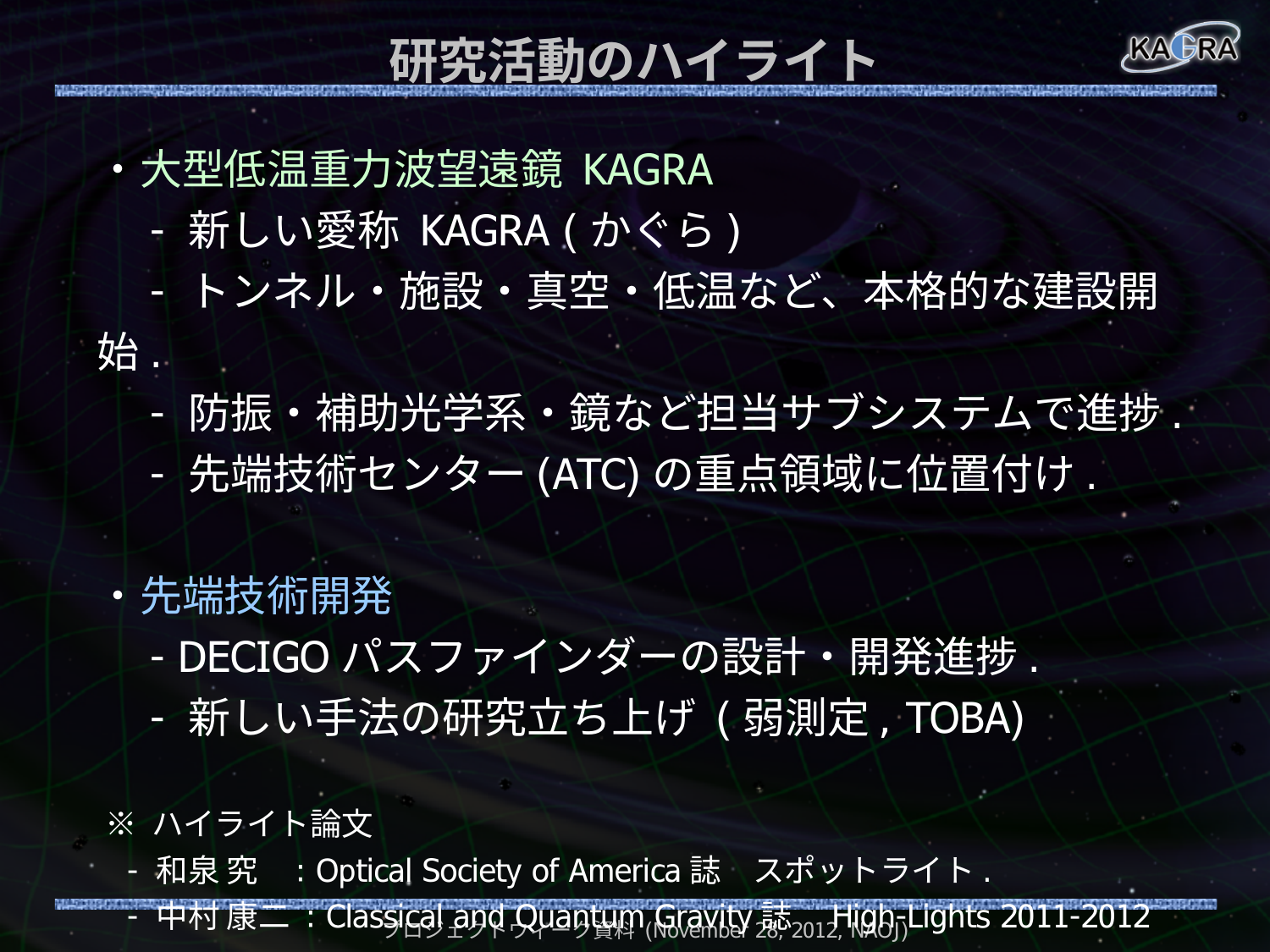

# 研究活動のハイライト
・大型低温重力波望遠鏡 KAGRA
    - 新しい愛称 KAGRA (かぐら)
    - トンネル・施設・真空・低温など、本格的な建設開始.
    - 防振・補助光学系・鏡など担当サブシステムで進捗.
    - 先端技術センター(ATC)の重点領域に位置付け.

・先端技術開発
    - DECIGOパスファインダーの設計・開発進捗.
    - 新しい手法の研究立ち上げ (弱測定, TOBA)

 ※ ハイライト論文
   - 和泉 究    : Optical Society of America誌　スポットライト.
   - 中村 康二 : Classical and Quantum Gravity誌　High-Lights 2011-2012
プロジェクトウィーク資料 (November 28, 2012, NAOJ)